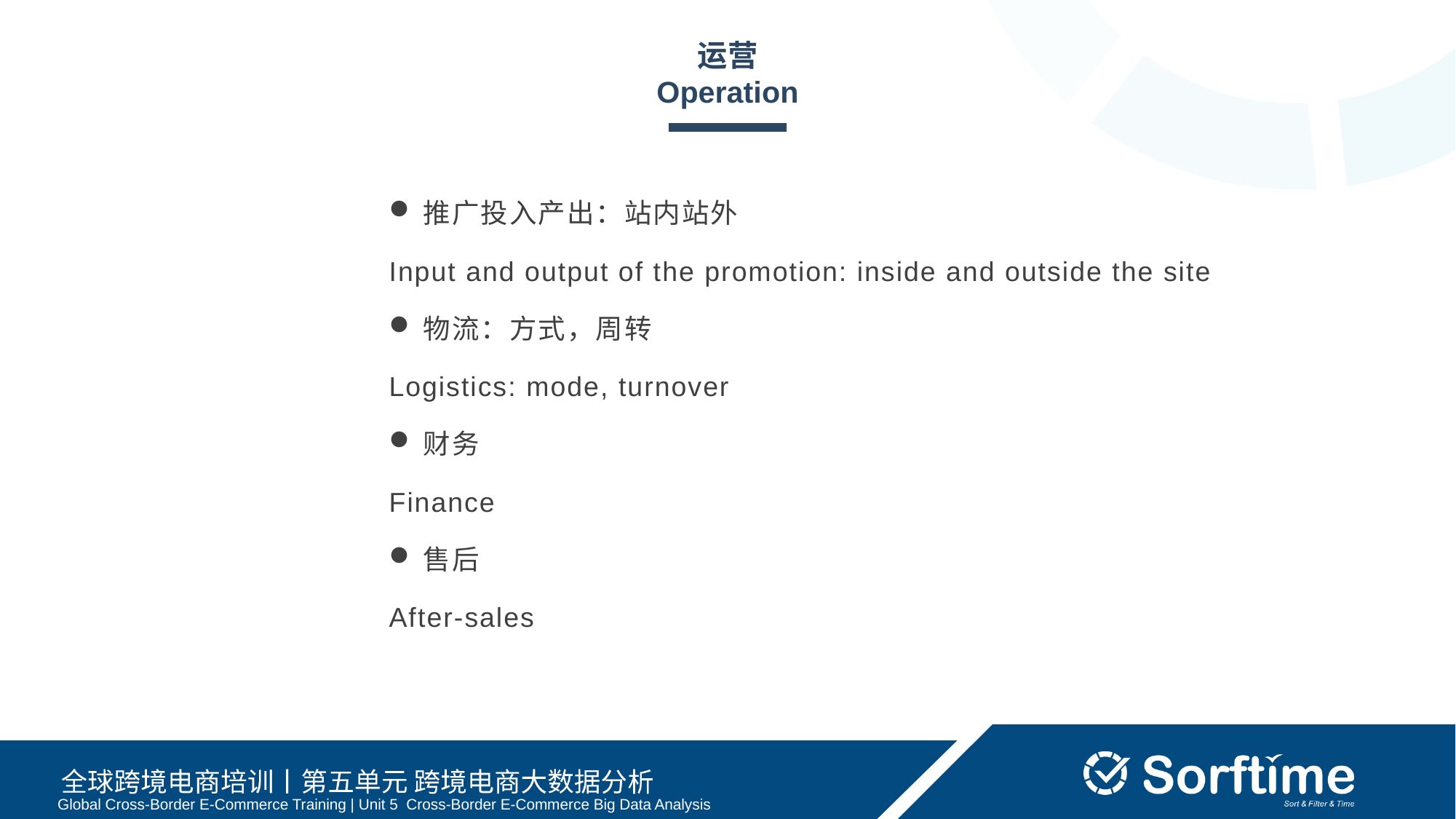

运营
Operation
推广投入产出：站内站外
Input and output of the promotion: inside and outside the site
物流：方式，周转
Logistics: mode, turnover
财务
Finance
售后
After-sales
Global Cross-Border E-Commerce Training | Unit 5  Cross-Border E-Commerce Big Data Analysis